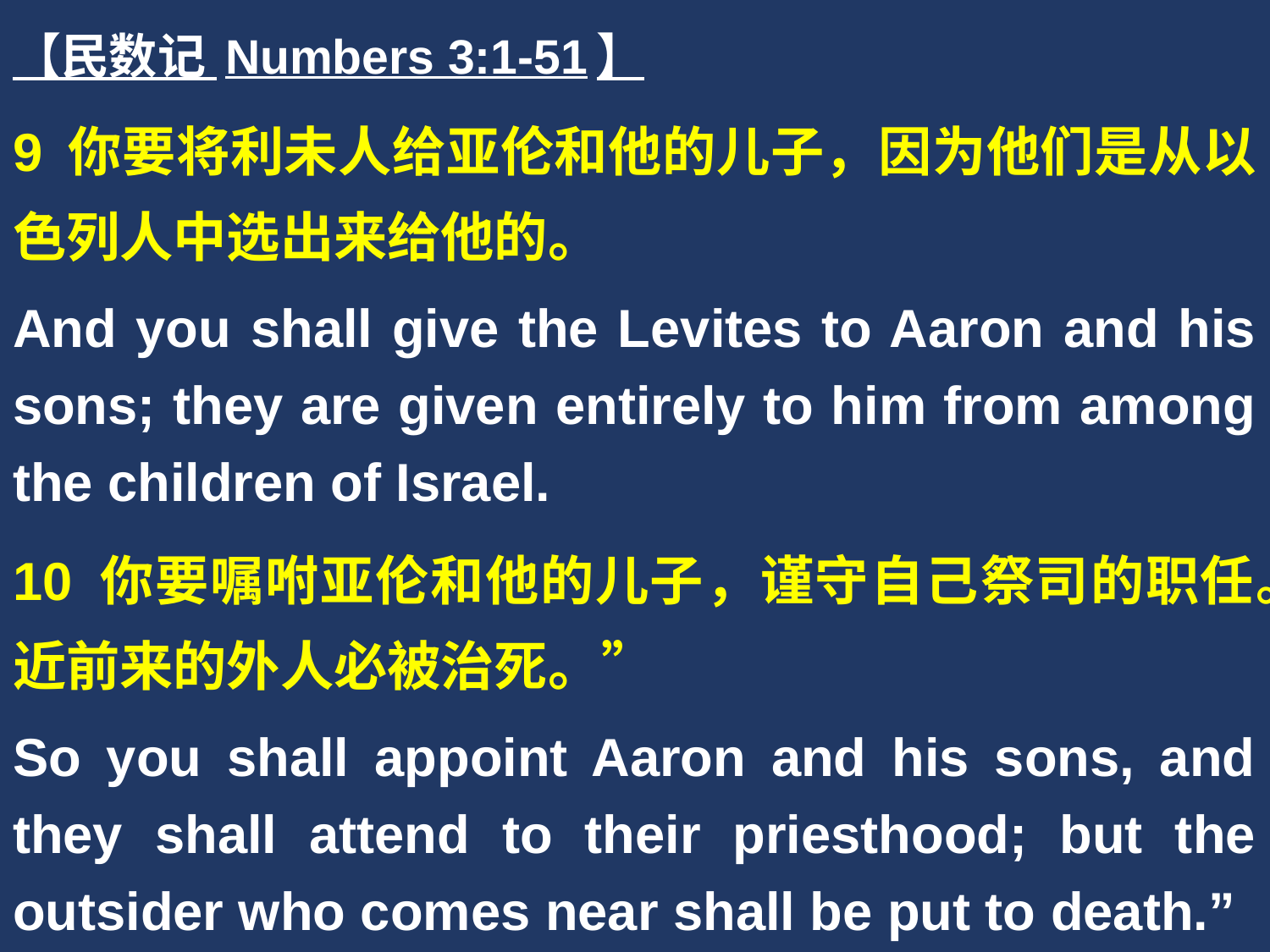

【民数记 Numbers 3:1-51】
9 你要将利未人给亚伦和他的儿子，因为他们是从以色列人中选出来给他的。
And you shall give the Levites to Aaron and his sons; they are given entirely to him from among the children of Israel.
10 你要嘱咐亚伦和他的儿子，谨守自己祭司的职任。近前来的外人必被治死。”
So you shall appoint Aaron and his sons, and they shall attend to their priesthood; but the outsider who comes near shall be put to death.”